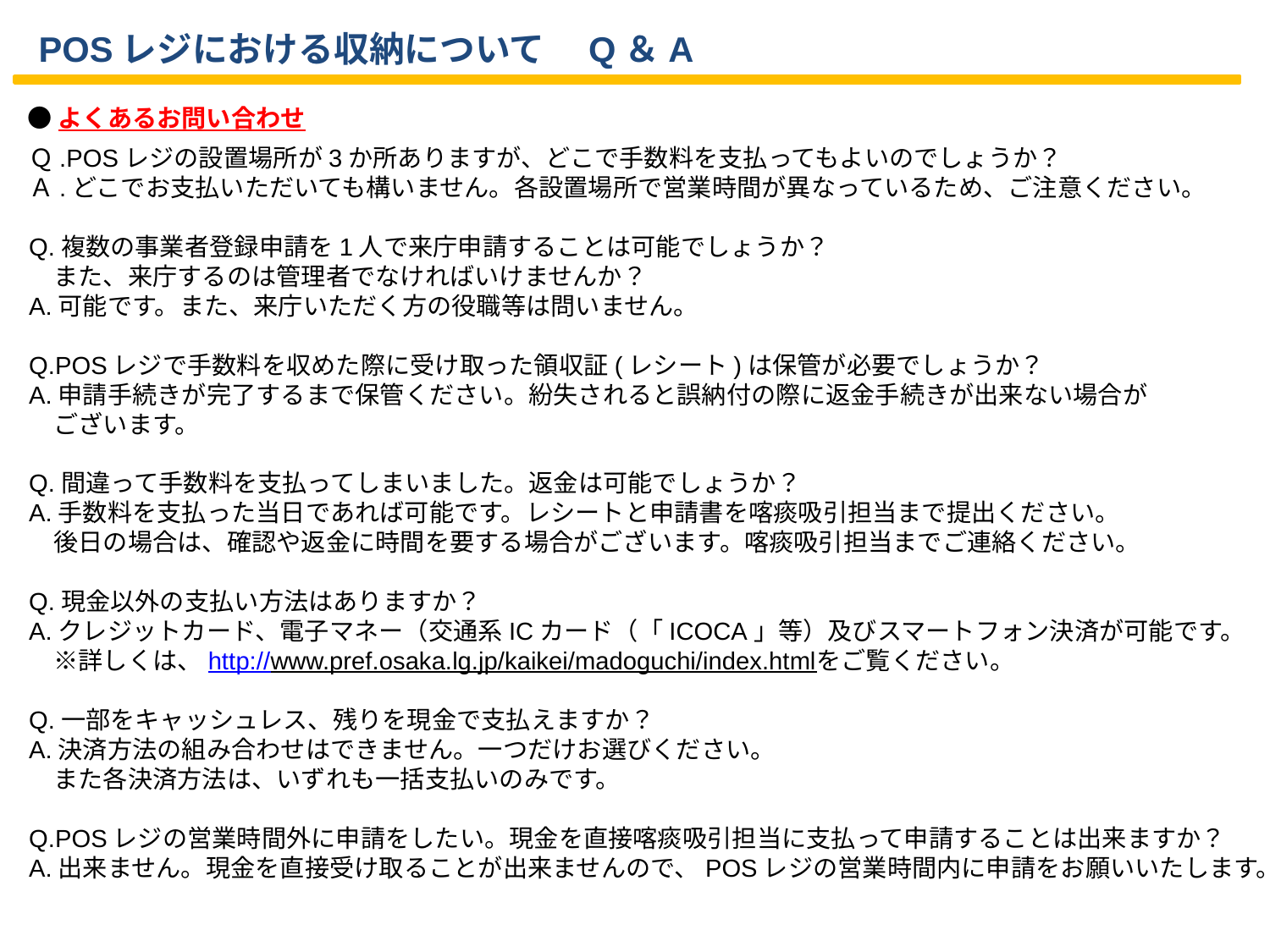

POSレジにおける収納について　Q＆A

●よくあるお問い合わせ
Ｑ.POSレジの設置場所が3か所ありますが、どこで手数料を支払ってもよいのでしょうか？
Ａ.どこでお支払いただいても構いません。各設置場所で営業時間が異なっているため、ご注意ください。

Q.複数の事業者登録申請を1人で来庁申請することは可能でしょうか？
　また、来庁するのは管理者でなければいけませんか？
A.可能です。また、来庁いただく方の役職等は問いません。

Q.POSレジで手数料を収めた際に受け取った領収証(レシート)は保管が必要でしょうか？
A.申請手続きが完了するまで保管ください。紛失されると誤納付の際に返金手続きが出来ない場合が
　ございます。

Q.間違って手数料を支払ってしまいました。返金は可能でしょうか？
A.手数料を支払った当日であれば可能です。レシートと申請書を喀痰吸引担当まで提出ください。
　後日の場合は、確認や返金に時間を要する場合がございます。喀痰吸引担当までご連絡ください。

Q.現金以外の支払い方法はありますか？
A.クレジットカード、電子マネー（交通系ICカード（「ICOCA」等）及びスマートフォン決済が可能です。
　※詳しくは、http://www.pref.osaka.lg.jp/kaikei/madoguchi/index.htmlをご覧ください。

Q.一部をキャッシュレス、残りを現金で支払えますか？
A.決済方法の組み合わせはできません。一つだけお選びください。
　また各決済方法は、いずれも一括支払いのみです。

Q.POSレジの営業時間外に申請をしたい。現金を直接喀痰吸引担当に支払って申請することは出来ますか？
A.出来ません。現金を直接受け取ることが出来ませんので、POSレジの営業時間内に申請をお願いいたします。